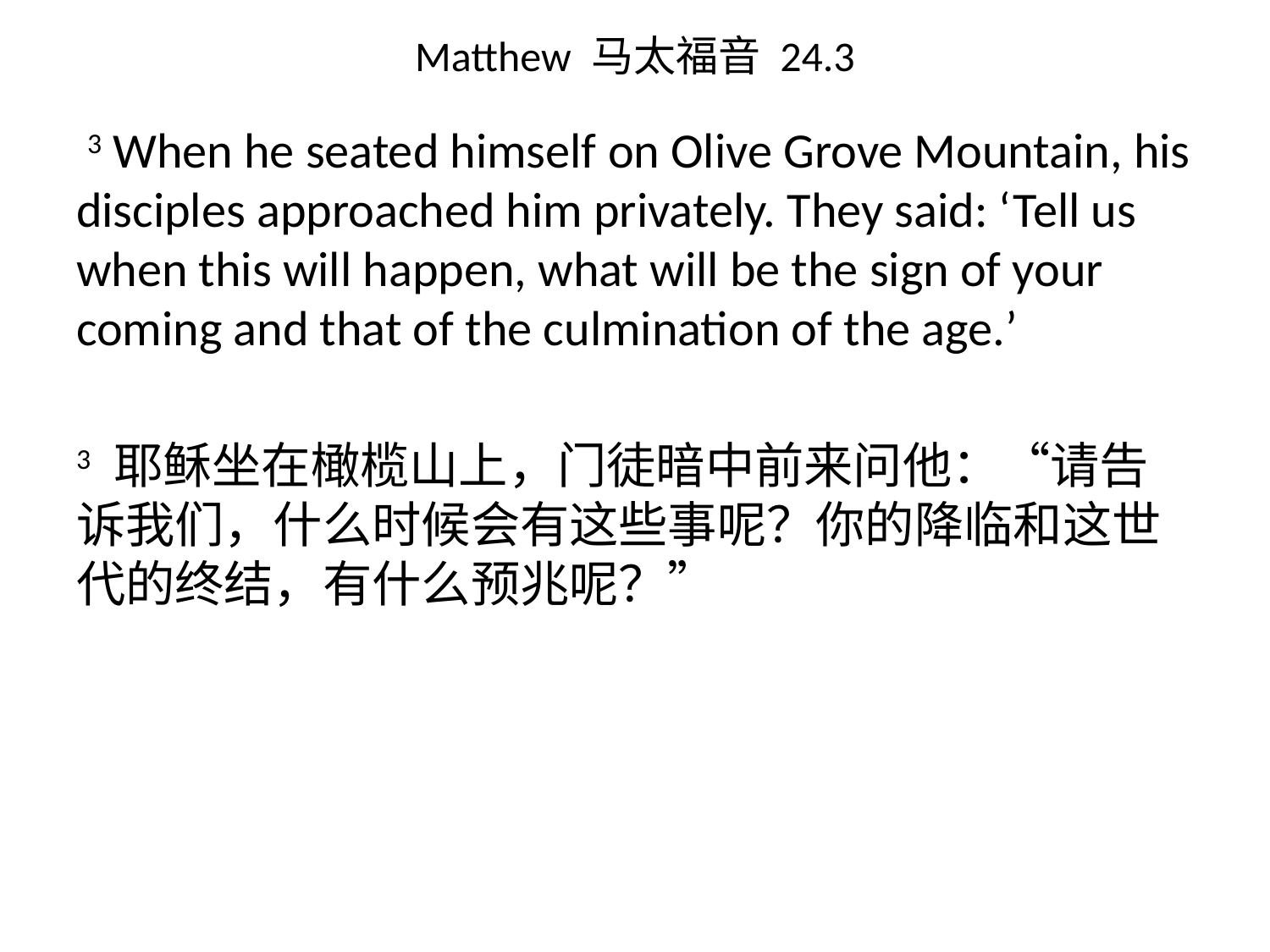

# Matthew 马太福音 24.3
 3 When he seated himself on Olive Grove Mountain, his disciples approached him privately. They said: ‘Tell us when this will happen, what will be the sign of your coming and that of the culmination of the age.’

3 耶稣坐在橄榄山上，门徒暗中前来问他：“请告诉我们，什么时候会有这些事呢？你的降临和这世代的终结，有什么预兆呢？”